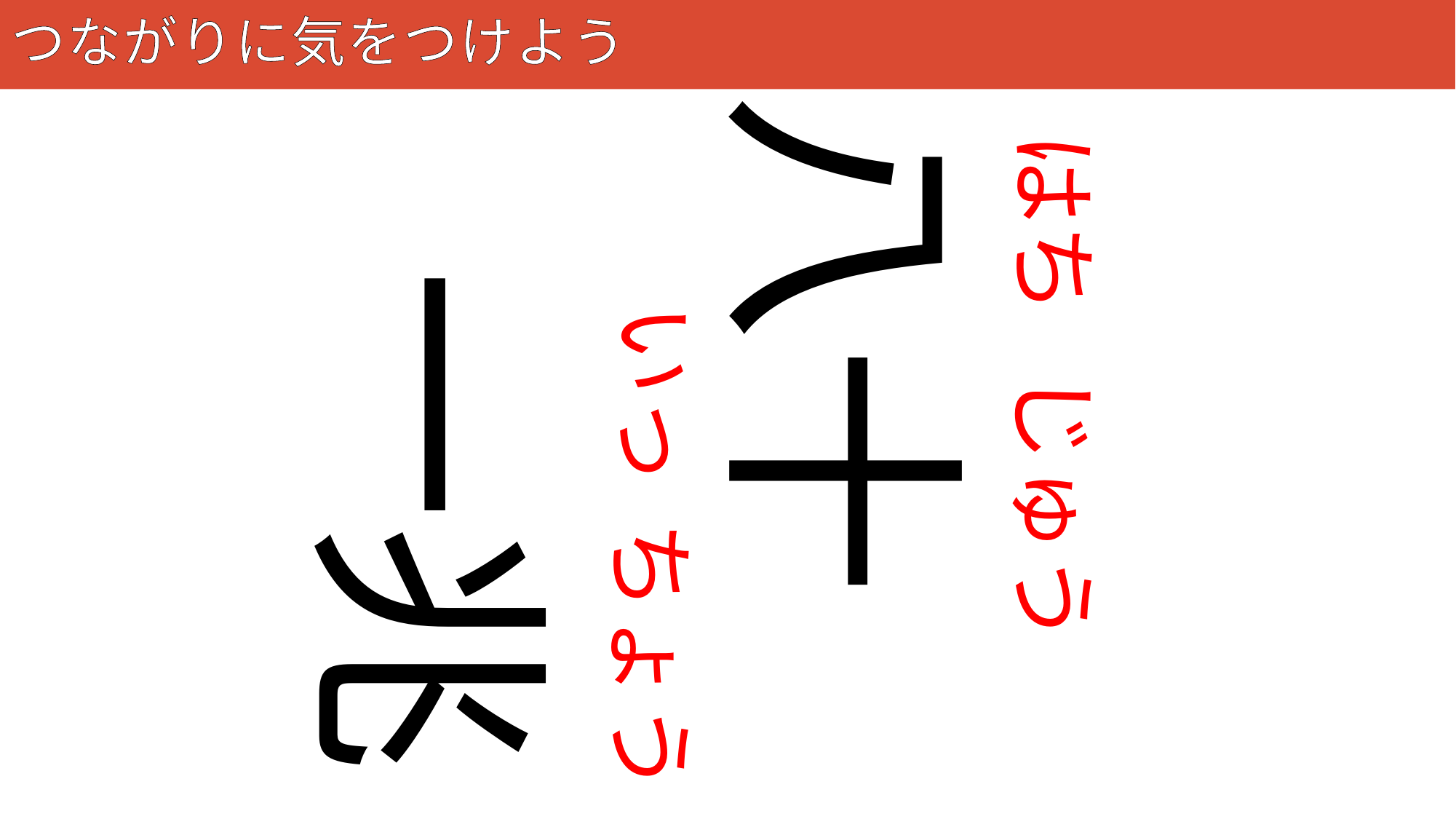

# つながりに気をつけよう
93
八十
はち
一兆
いっ
じゅう
ちょう